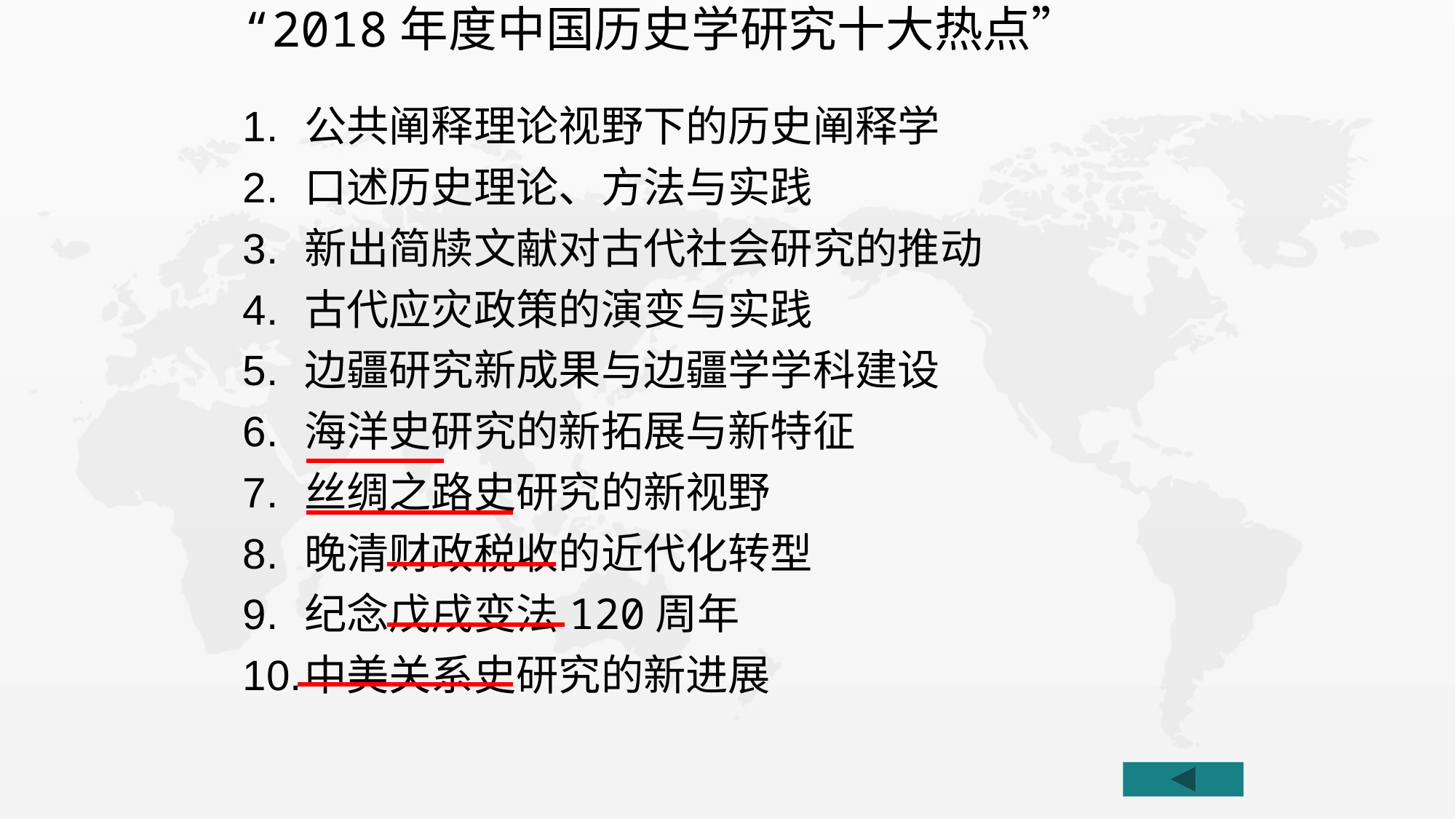

“2018年度中国历史学研究十大热点”
公共阐释理论视野下的历史阐释学
口述历史理论、方法与实践
新出简牍文献对古代社会研究的推动
古代应灾政策的演变与实践
边疆研究新成果与边疆学学科建设
海洋史研究的新拓展与新特征
丝绸之路史研究的新视野
晚清财政税收的近代化转型
纪念戊戌变法120周年
中美关系史研究的新进展